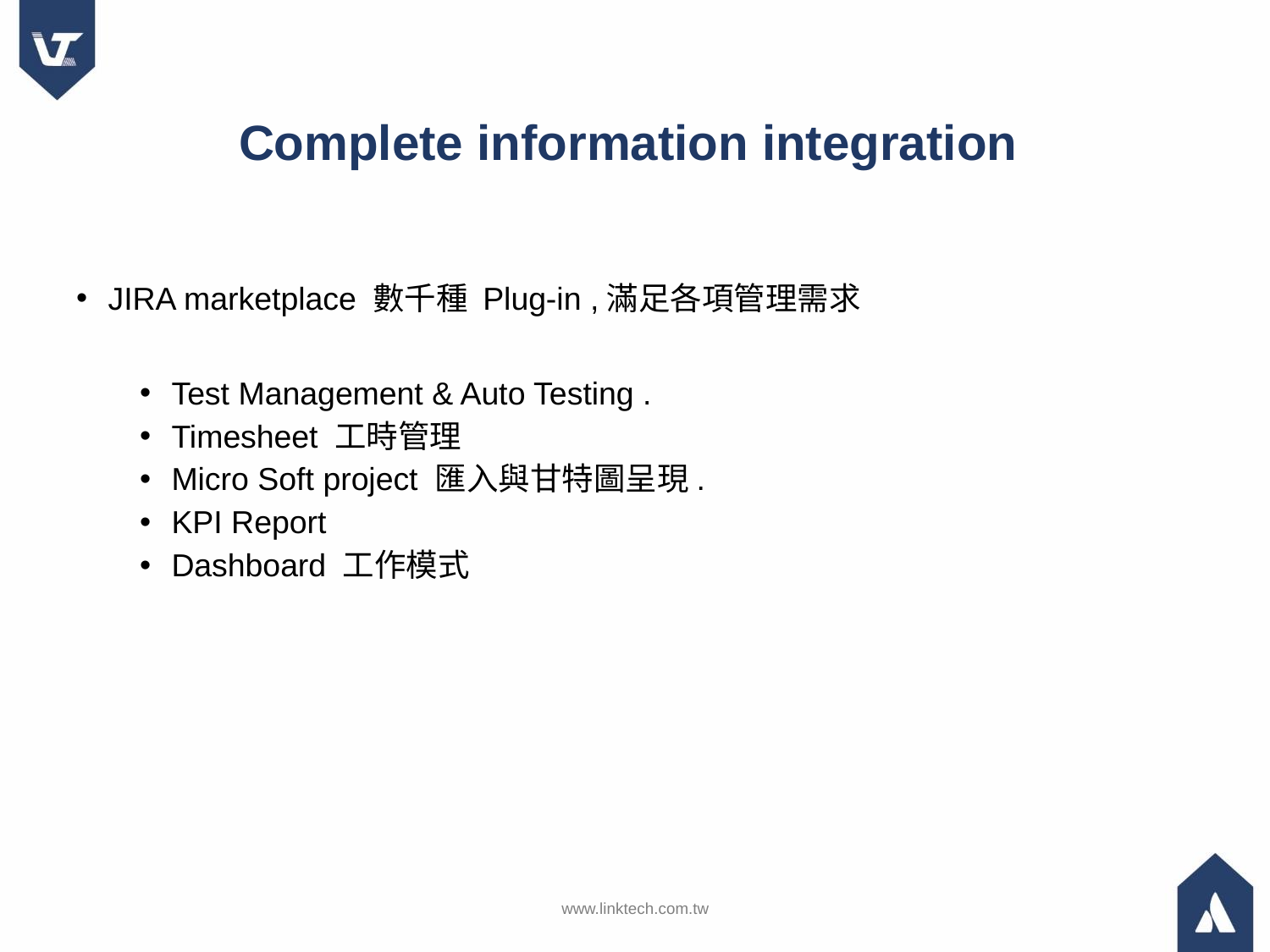

Complete information integration
JIRA marketplace 數千種 Plug-in ,滿足各項管理需求

Test Management & Auto Testing .
Timesheet 工時管理
Micro Soft project 匯入與甘特圖呈現.
KPI Report
Dashboard 工作模式